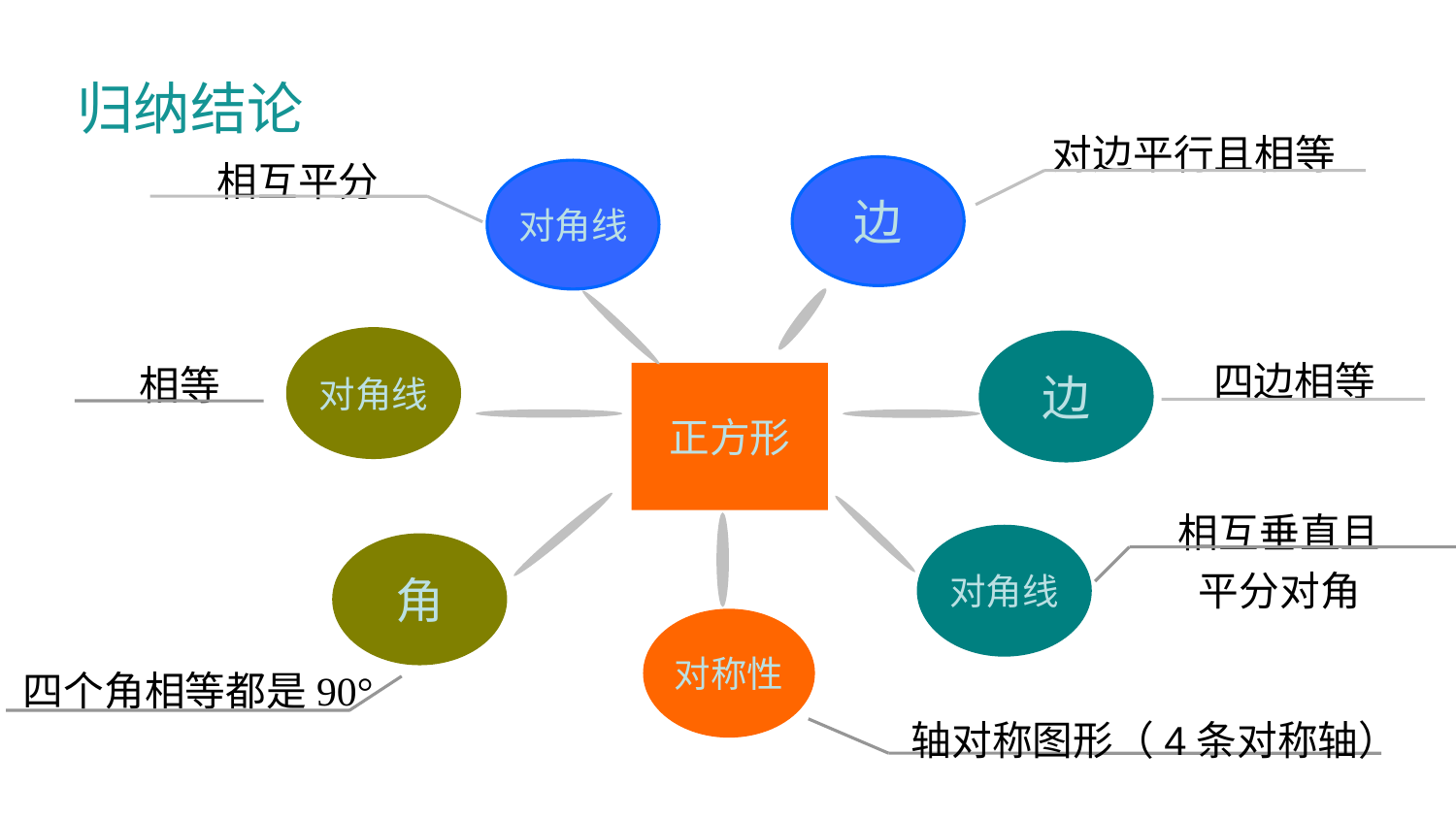

归纳结论
对边平行且相等
相互平分
边
对角线

对角线
边
四边相等
相等
正方形

相互垂直且
平分对角
对角线

角

对称性
四个角相等都是90°

轴对称图形（4条对称轴）